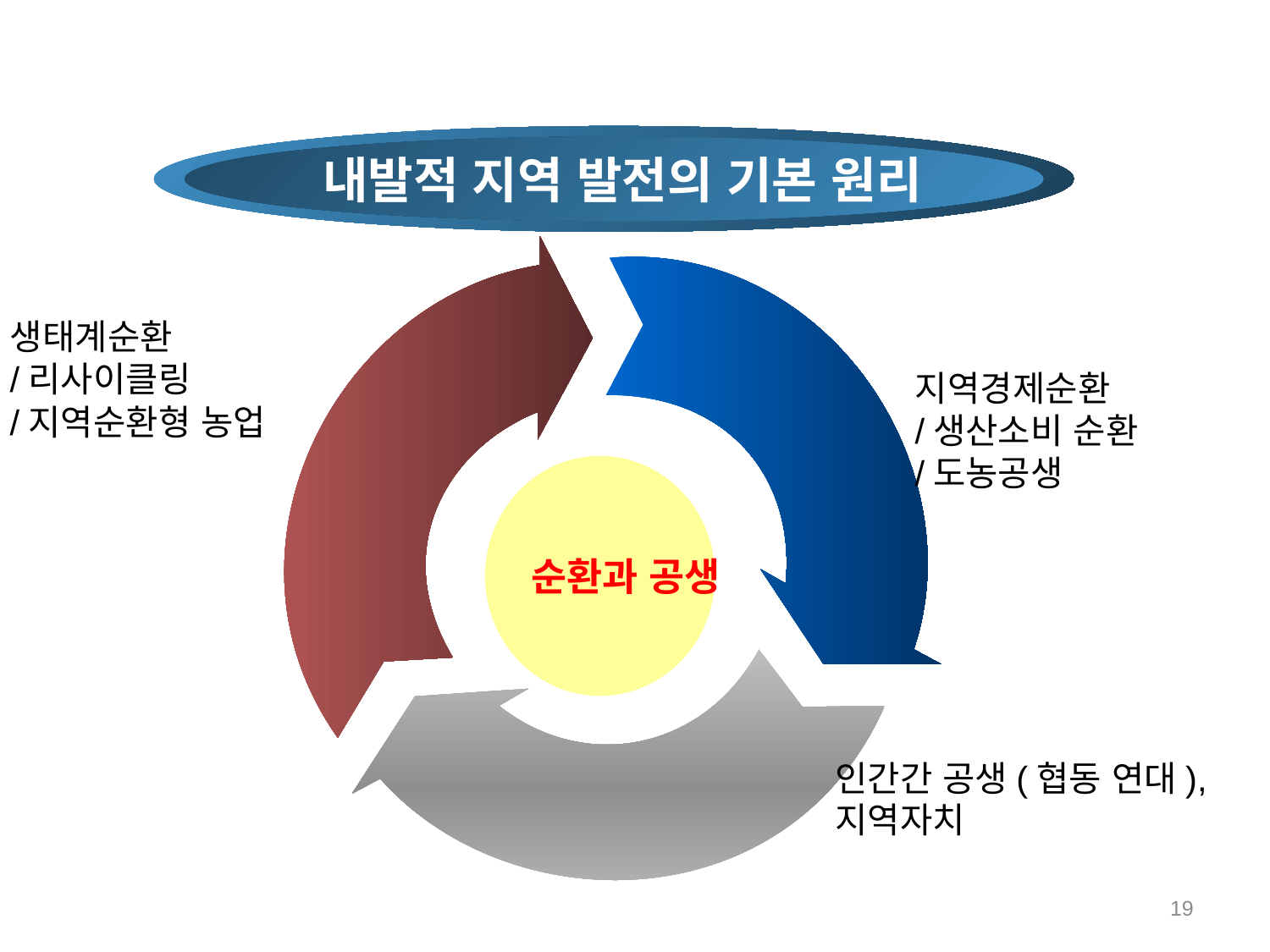

내발적 지역 발전의 기본 원리

생태계순환
/리사이클링
/지역순환형 농업
지역경제순환
/생산소비 순환
/도농공생
순환과 공생

인간간 공생(협동 연대), 지역자치
19